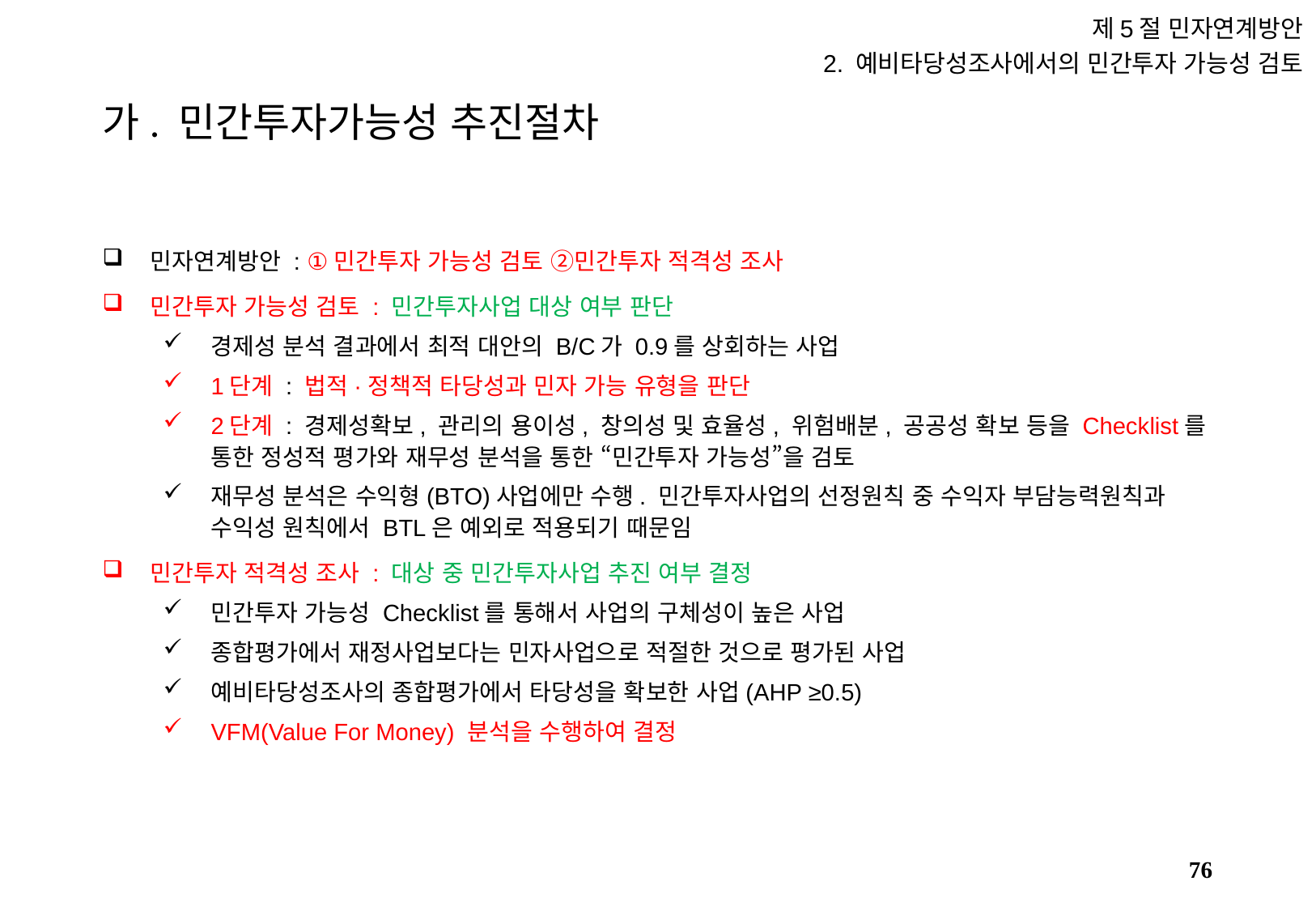

제5절 민자연계방안
2. 예비타당성조사에서의 민간투자 가능성 검토
# 가. 민간투자가능성 추진절차
민자연계방안 : ①민간투자 가능성 검토 ②민간투자 적격성 조사
민간투자 가능성 검토 : 민간투자사업 대상 여부 판단
경제성 분석 결과에서 최적 대안의 B/C가 0.9를 상회하는 사업
1단계 : 법적·정책적 타당성과 민자 가능 유형을 판단
2단계 : 경제성확보, 관리의 용이성, 창의성 및 효율성, 위험배분, 공공성 확보 등을 Checklist를 통한 정성적 평가와 재무성 분석을 통한 “민간투자 가능성”을 검토
재무성 분석은 수익형(BTO)사업에만 수행. 민간투자사업의 선정원칙 중 수익자 부담능력원칙과 수익성 원칙에서 BTL은 예외로 적용되기 때문임
민간투자 적격성 조사 : 대상 중 민간투자사업 추진 여부 결정
민간투자 가능성 Checklist를 통해서 사업의 구체성이 높은 사업
종합평가에서 재정사업보다는 민자사업으로 적절한 것으로 평가된 사업
예비타당성조사의 종합평가에서 타당성을 확보한 사업(AHP ≥0.5)
VFM(Value For Money) 분석을 수행하여 결정
76